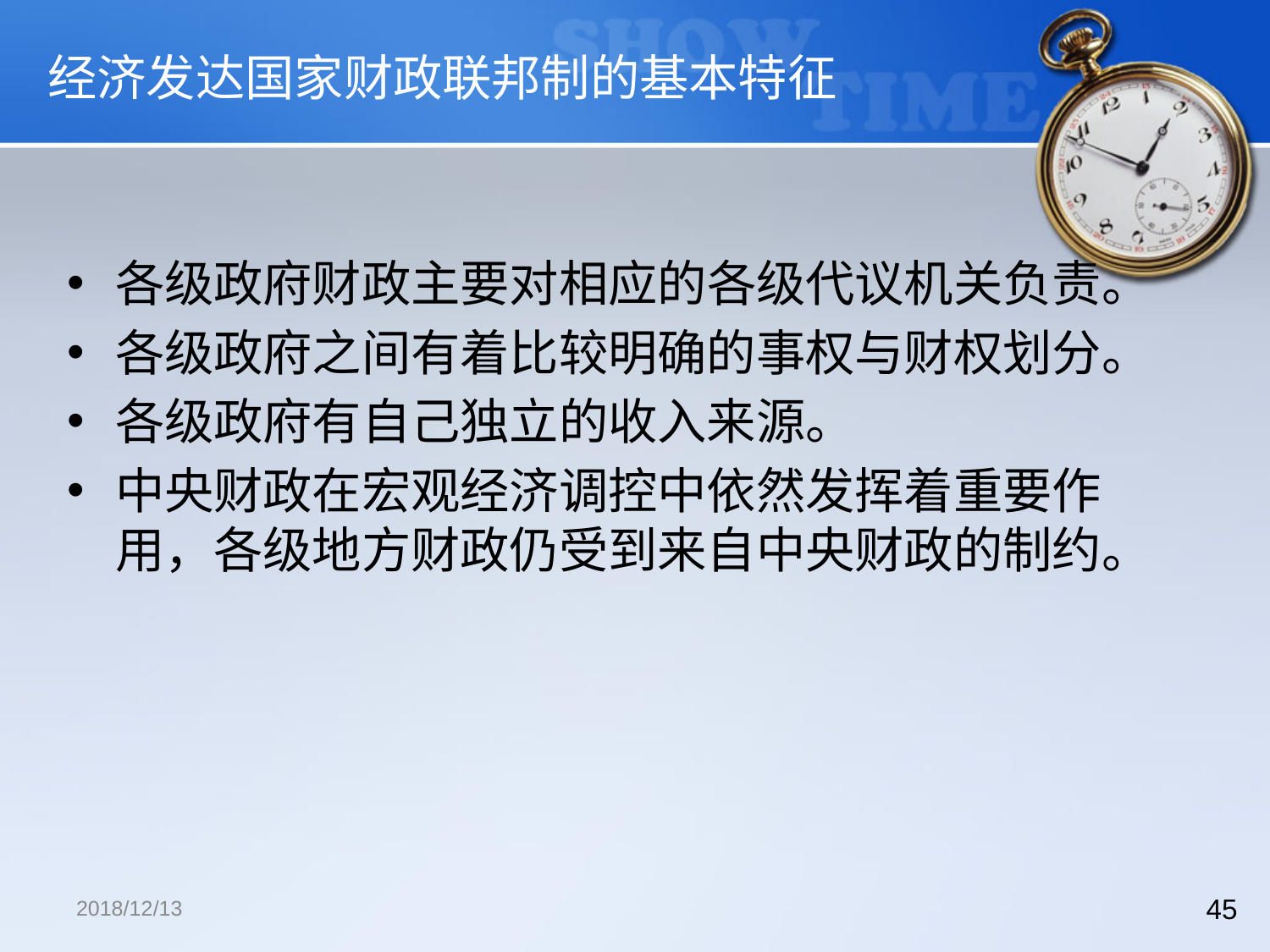

# 经济发达国家财政联邦制的基本特征
各级政府财政主要对相应的各级代议机关负责。
各级政府之间有着比较明确的事权与财权划分。
各级政府有自己独立的收入来源。
中央财政在宏观经济调控中依然发挥着重要作用，各级地方财政仍受到来自中央财政的制约。
2018/12/13
45